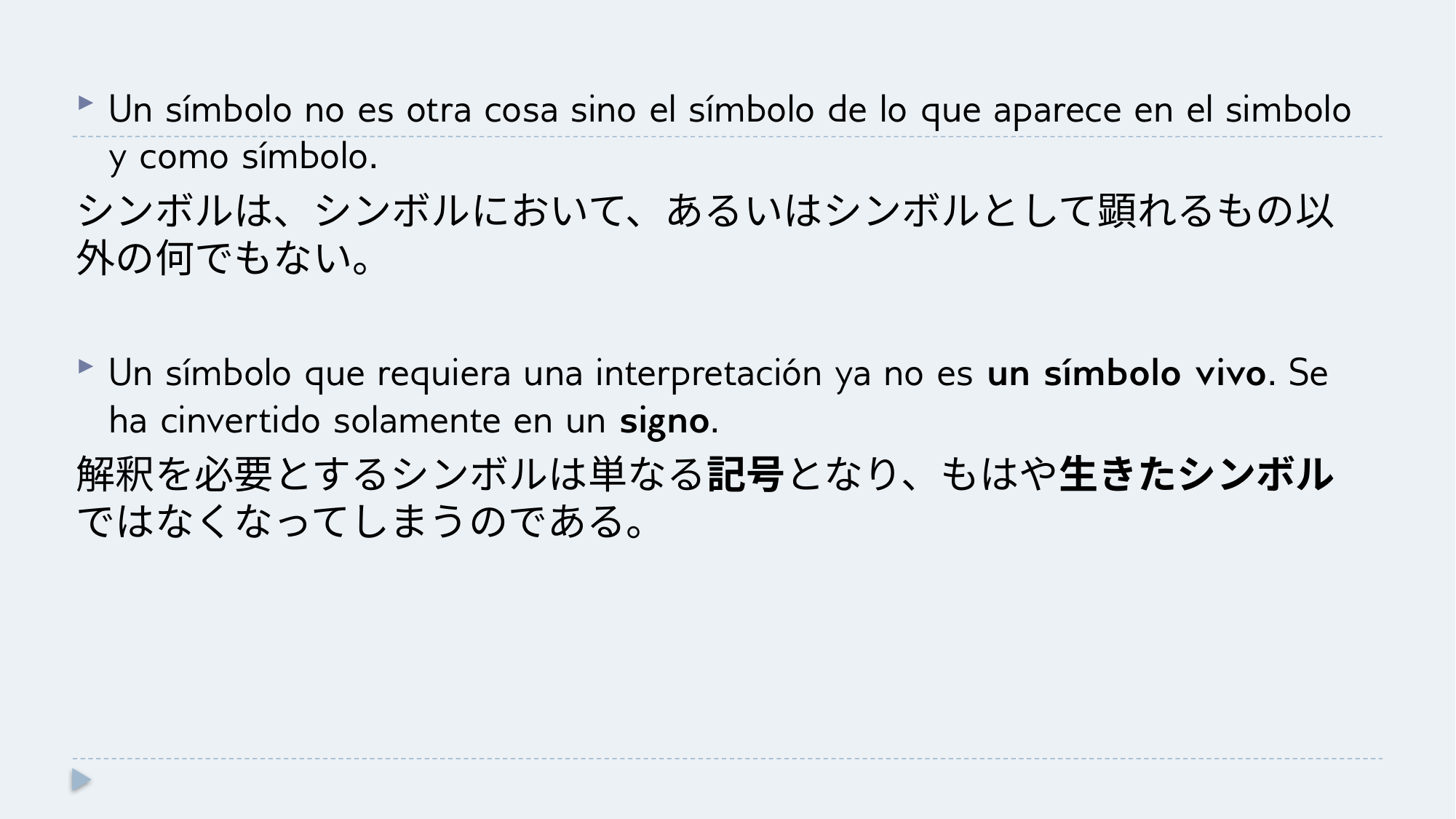

Un símbolo no es otra cosa sino el símbolo de lo que aparece en el simbolo y como símbolo.
シンボルは、シンボルにおいて、あるいはシンボルとして顕れるもの以外の何でもない。

Un símbolo que requiera una interpretación ya no es un símbolo vivo. Se ha cinvertido solamente en un signo.
解釈を必要とするシンボルは単なる記号となり、もはや生きたシンボルではなくなってしまうのである。